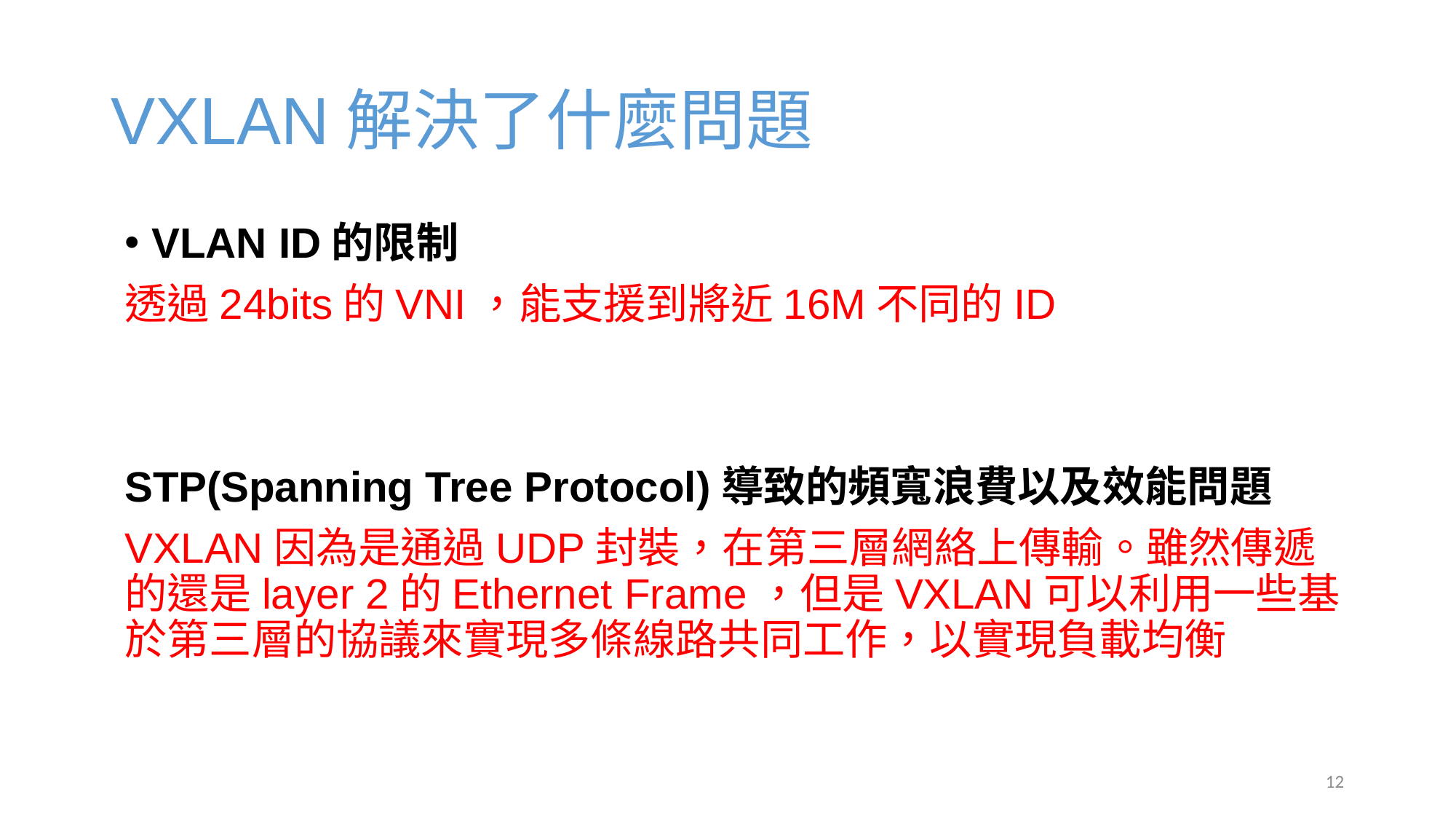

# VXLAN解決了什麼問題
VLAN ID的限制
透過24bits的VNI，能支援到將近16M不同的ID

STP(Spanning Tree Protocol)導致的頻寬浪費以及效能問題
VXLAN因為是通過UDP封裝，在第三層網絡上傳輸。雖然傳遞的還是layer 2的Ethernet Frame，但是VXLAN可以利用一些基於第三層的協議來實現多條線路共同工作，以實現負載均衡

12